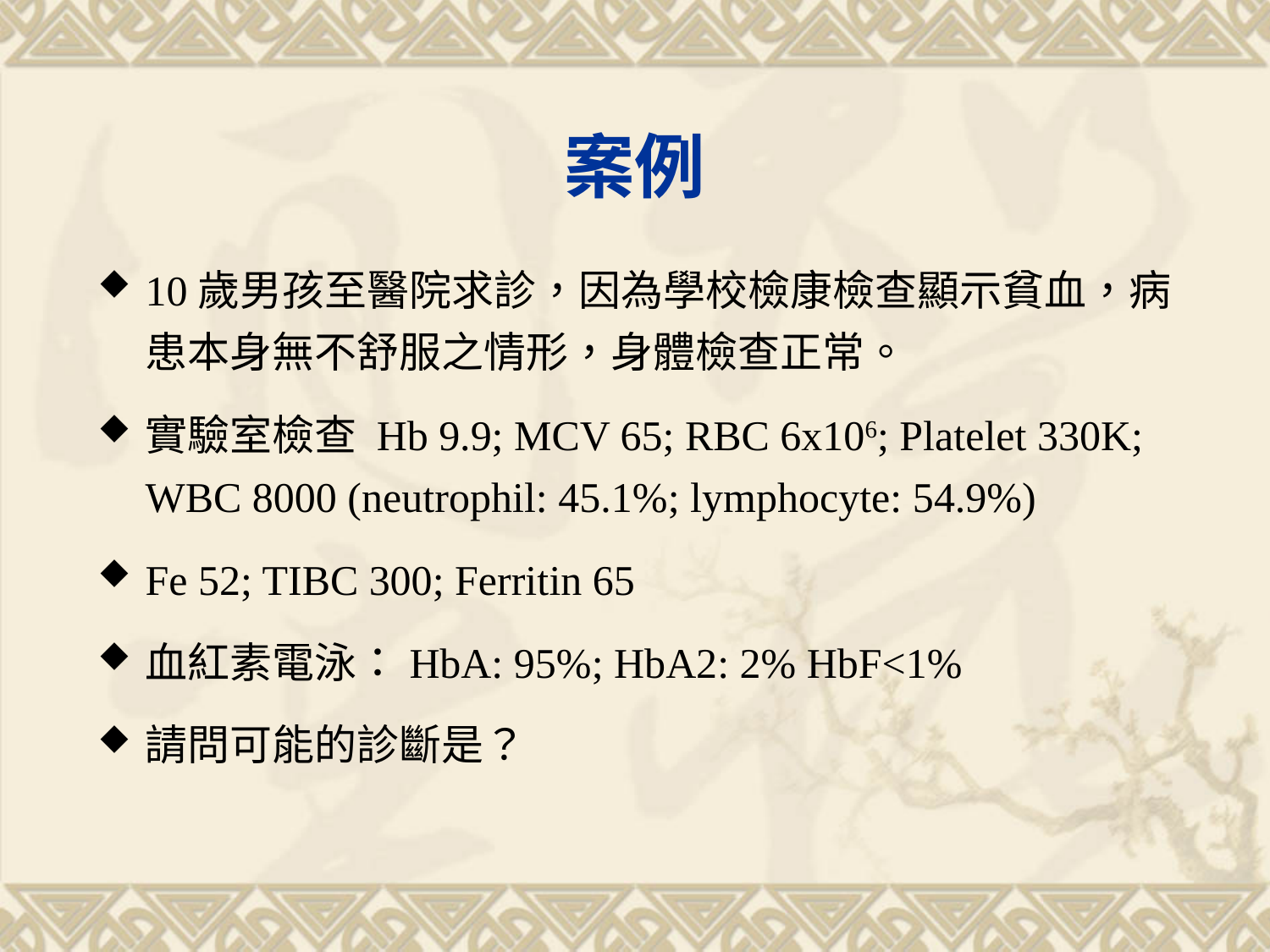

# 案例
10歲男孩至醫院求診，因為學校檢康檢查顯示貧血，病患本身無不舒服之情形，身體檢查正常。
實驗室檢查 Hb 9.9; MCV 65; RBC 6x106; Platelet 330K; WBC 8000 (neutrophil: 45.1%; lymphocyte: 54.9%)
Fe 52; TIBC 300; Ferritin 65
血紅素電泳：HbA: 95%; HbA2: 2% HbF<1%
請問可能的診斷是？